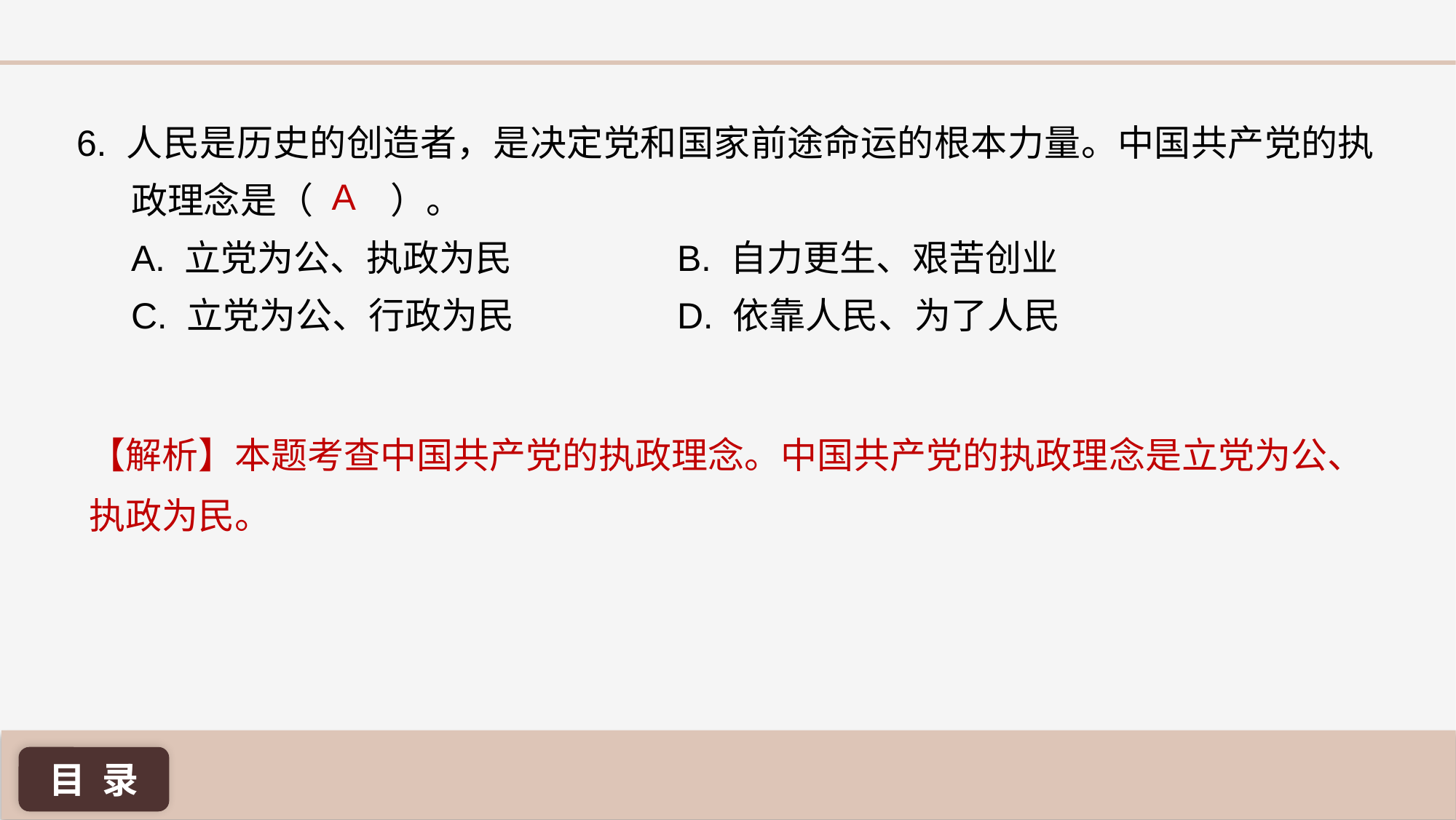

6. 人民是历史的创造者，是决定党和国家前途命运的根本力量。中国共产党的执政理念是（ 	     ）。
A. 立党为公、执政为民 		B. 自力更生、艰苦创业
C. 立党为公、行政为民 		D. 依靠人民、为了人民
A
【解析】本题考查中国共产党的执政理念。中国共产党的执政理念是立党为公、执政为民。